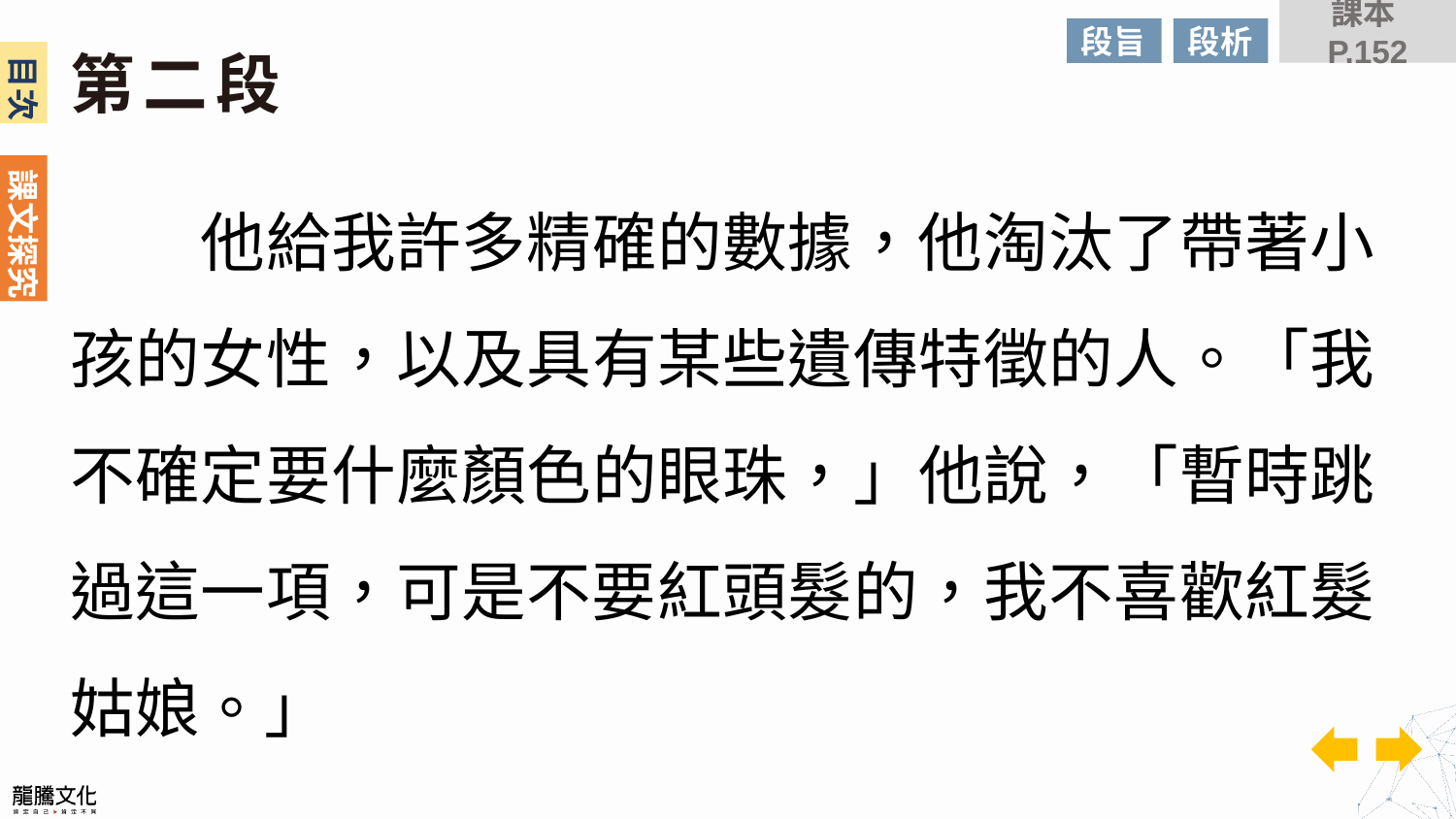

課本P.152
段旨
段析
第二段
　　他給我許多精確的數據，他淘汰了帶著小孩的女性，以及具有某些遺傳特徵的人。「我不確定要什麼顏色的眼珠，」他說，「暫時跳過這一項，可是不要紅頭髮的，我不喜歡紅髮姑娘。」